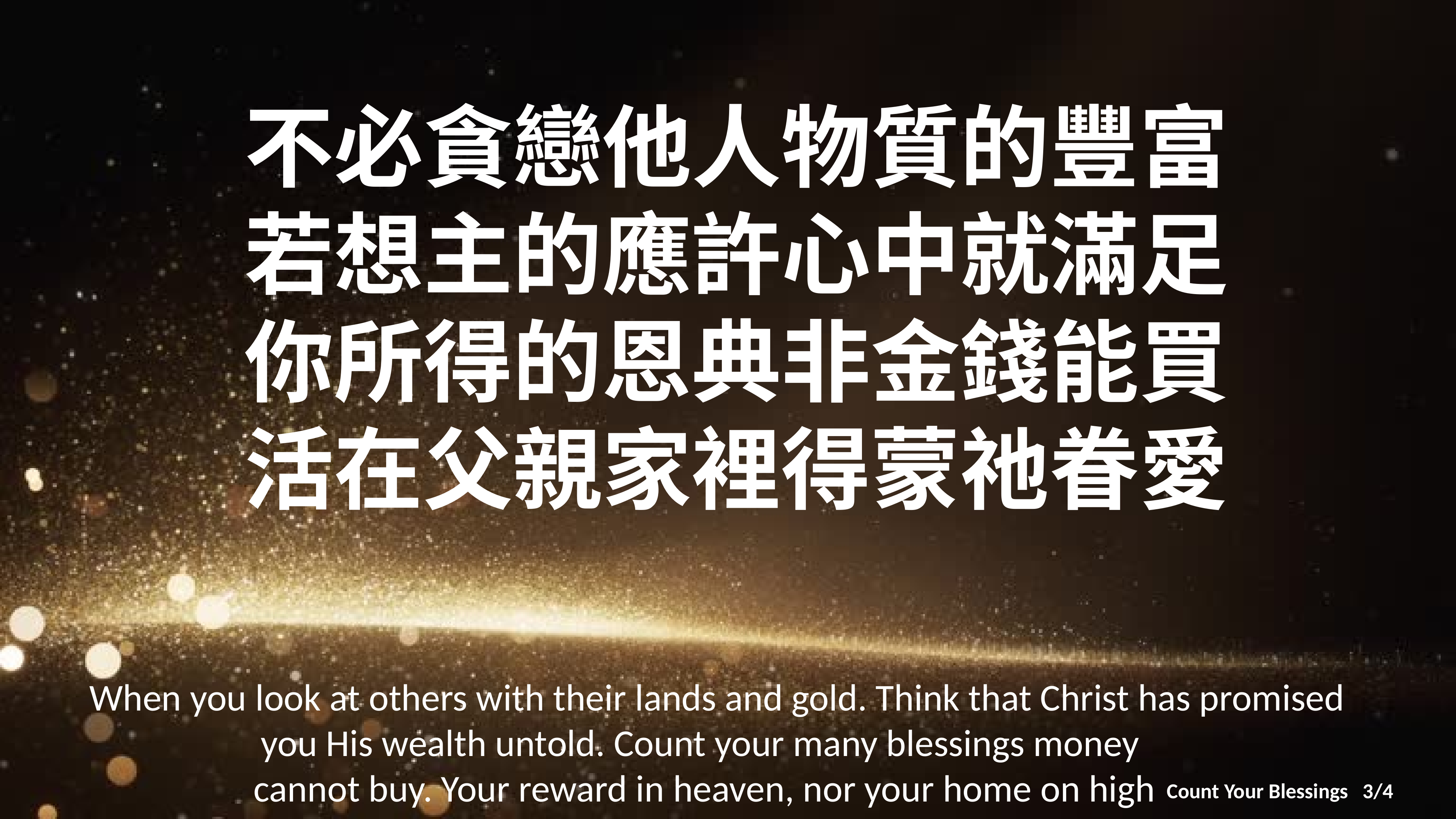

不必貪戀他人物質的豐富
若想主的應許心中就滿足
你所得的恩典非金錢能買
活在父親家裡得蒙祂眷愛
   When you look at others with their lands and gold. Think that Christ has promised you His wealth untold. Count your many blessings money
cannot buy. Your reward in heaven, nor your home on high
Count Your Blessings   3/4